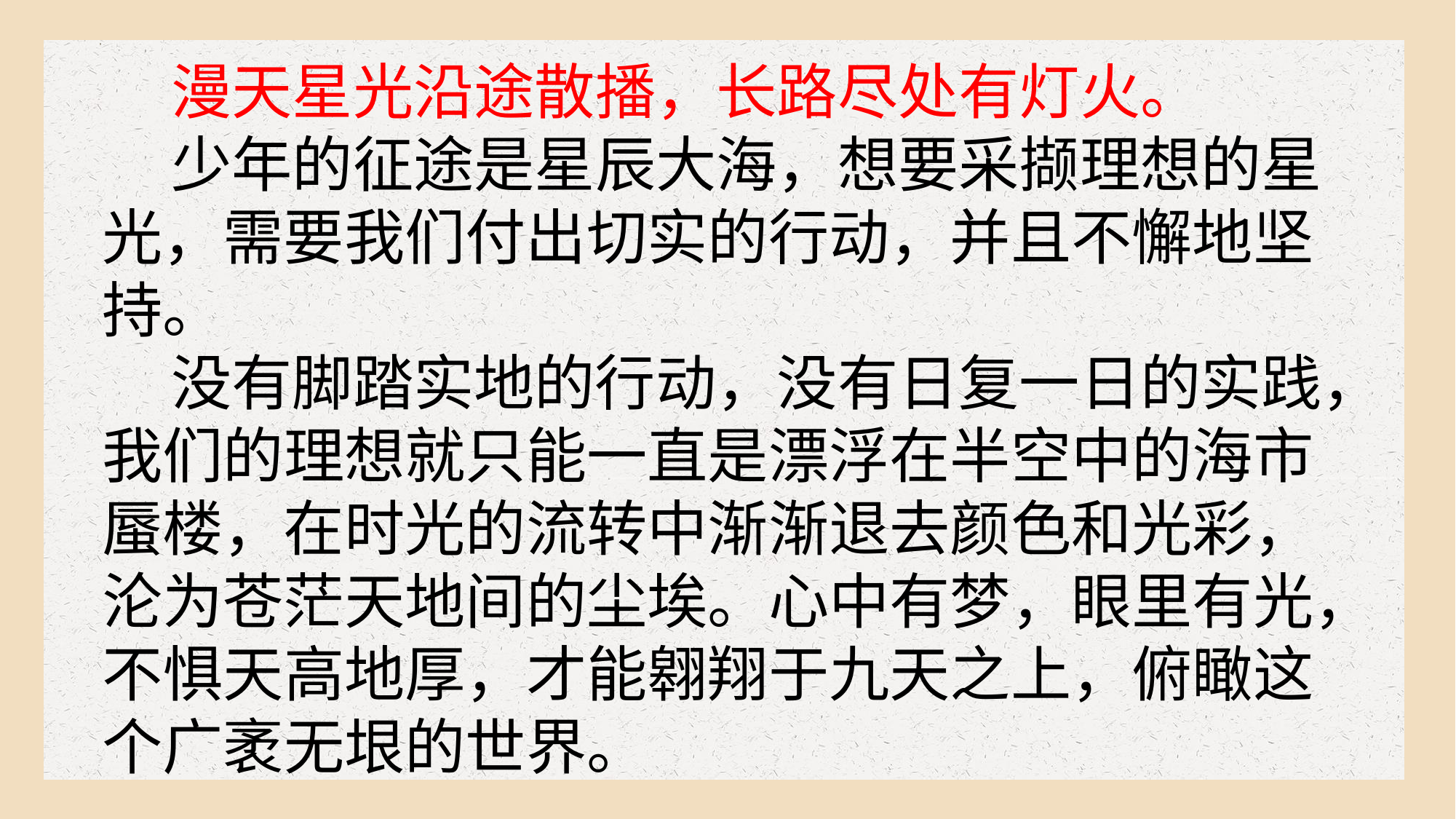

漫天星光沿途散播，长路尽处有灯火。
    少年的征途是星辰大海，想要采撷理想的星光，需要我们付出切实的行动，并且不懈地坚持。
    没有脚踏实地的行动，没有日复一日的实践，我们的理想就只能一直是漂浮在半空中的海市蜃楼，在时光的流转中渐渐退去颜色和光彩，沦为苍茫天地间的尘埃。心中有梦，眼里有光，不惧天高地厚，才能翱翔于九天之上，俯瞰这个广袤无垠的世界。